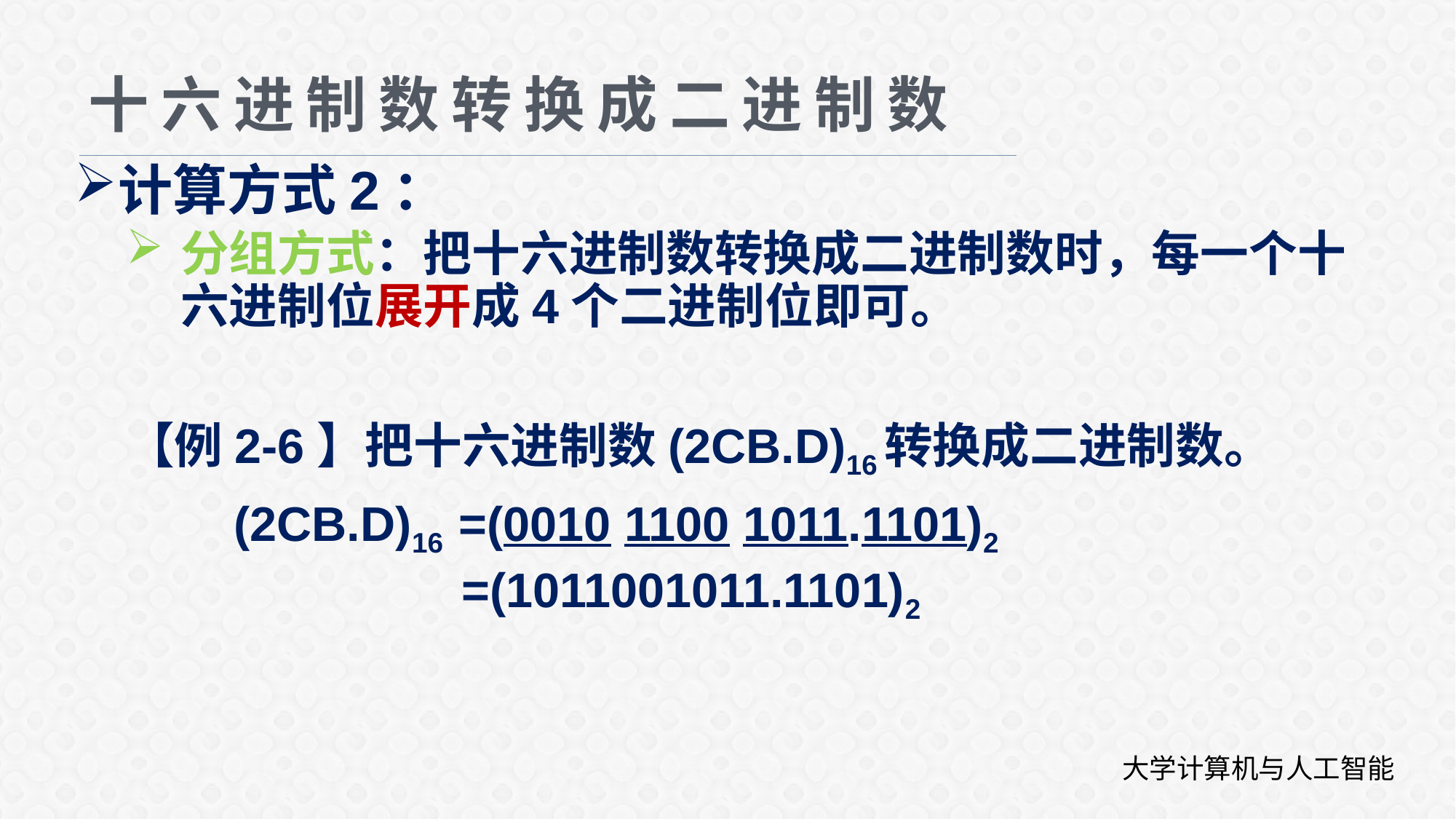

# 十六进制数转换成二进制数
计算方式2：
分组方式：把十六进制数转换成二进制数时，每一个十六进制位展开成4个二进制位即可。

【例2-6】把十六进制数(2CB.D)16转换成二进制数。
(2CB.D)16  =(0010 1100 1011.1101)2
           =(1011001011.1101)2
大学计算机与人工智能